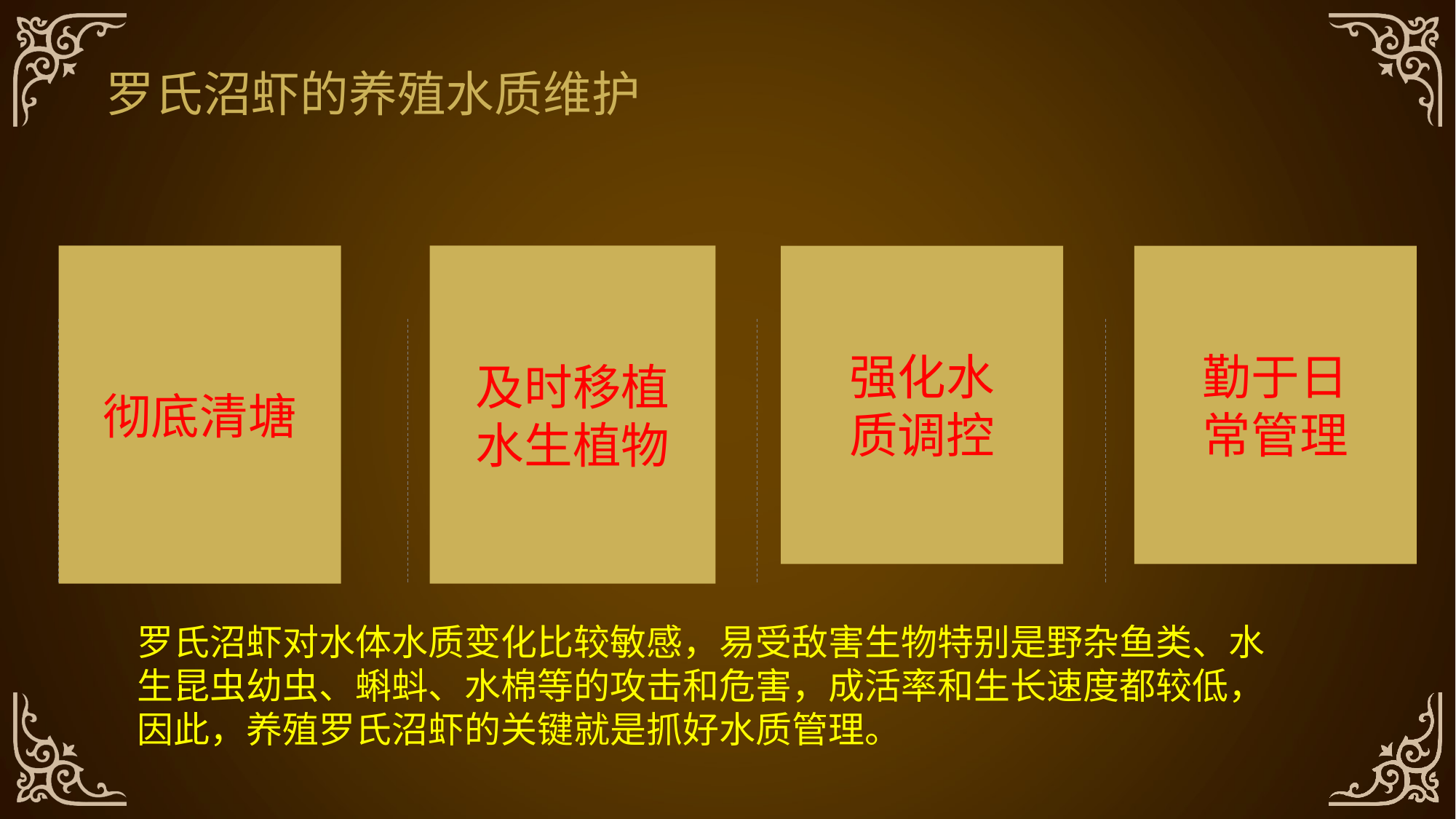

罗氏沼虾的养殖水质维护
彻底清塘
及时移植
水生植物
强化水
质调控
勤于日
常管理

罗氏沼虾对水体水质变化比较敏感，易受敌害生物特别是野杂鱼类、水生昆虫幼虫、蝌蚪、水棉等的攻击和危害，成活率和生长速度都较低，因此，养殖罗氏沼虾的关键就是抓好水质管理。